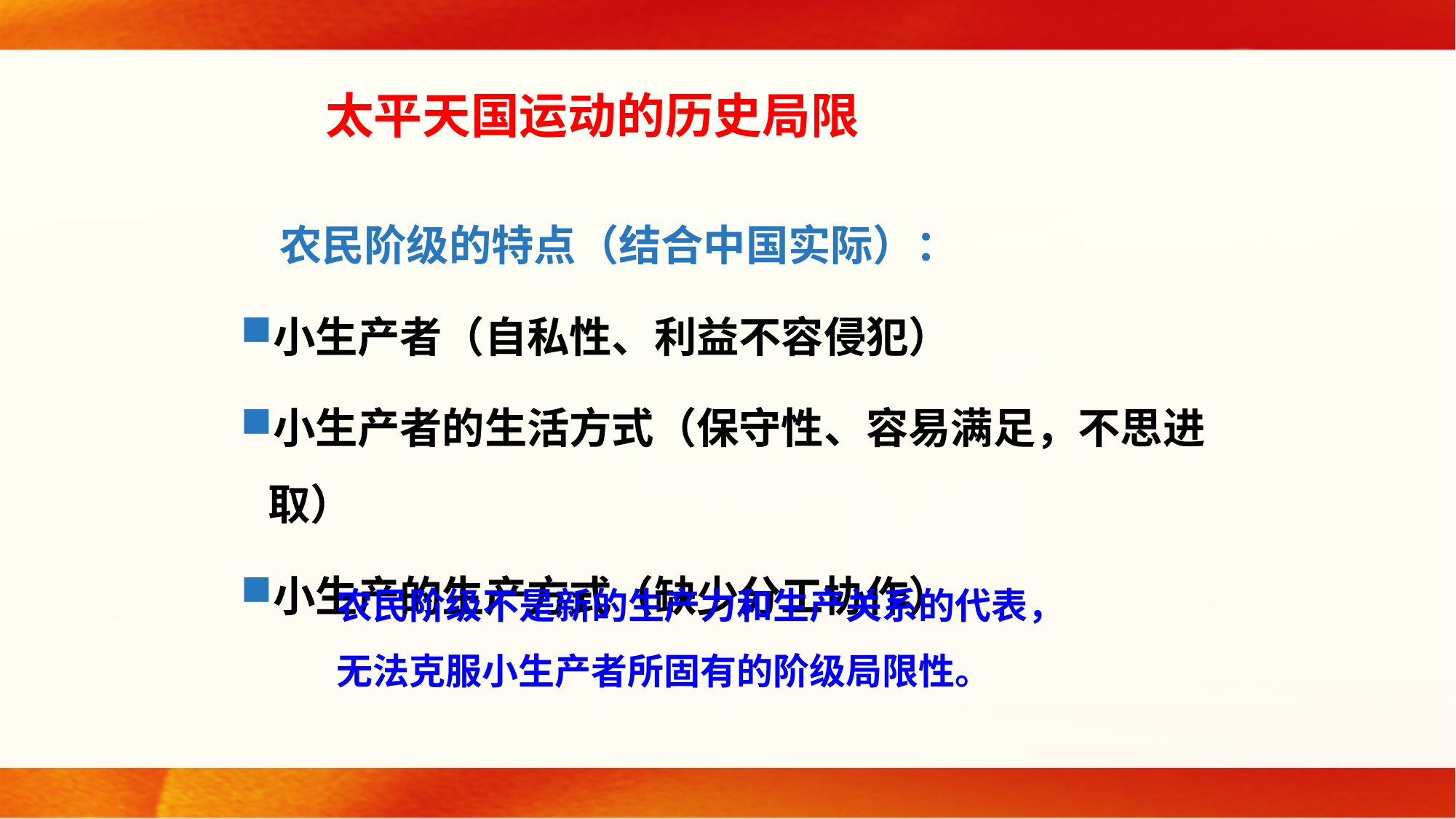

太平天国运动的历史局限
   农民阶级的特点（结合中国实际）：
小生产者（自私性、利益不容侵犯）
小生产者的生活方式（保守性、容易满足，不思进取）
小生产的生产方式（缺少分工协作）
农民阶级不是新的生产力和生产关系的代表，
无法克服小生产者所固有的阶级局限性。